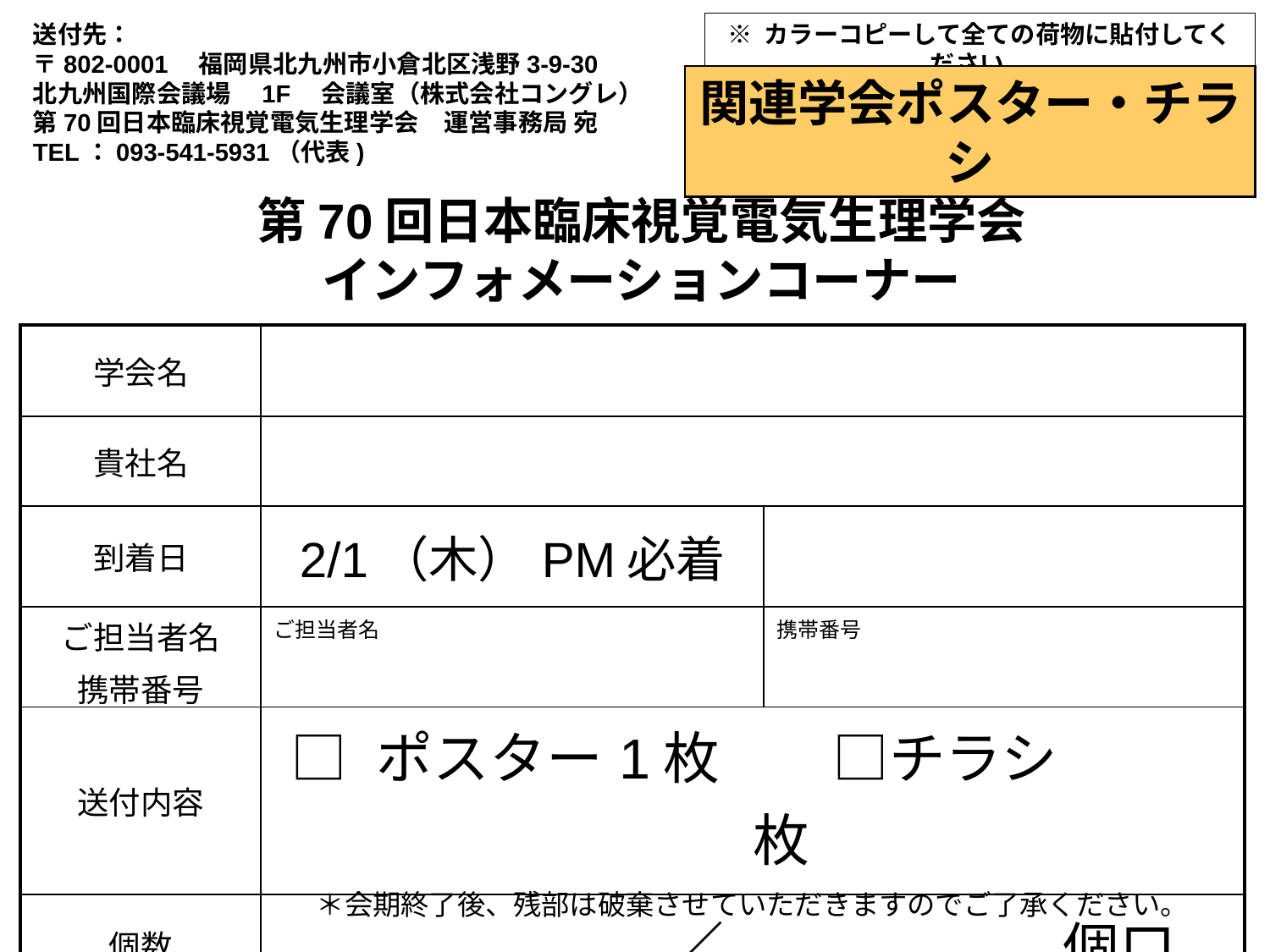

送付先：
〒802-0001　福岡県北九州市小倉北区浅野3-9-30
北九州国際会議場　1F　会議室（株式会社コングレ）
第70回日本臨床視覚電気生理学会　運営事務局 宛
TEL：093-541-5931（代表)
※ カラーコピーして全ての荷物に貼付してください。
関連学会ポスター・チラシ
第70回日本臨床視覚電気生理学会
インフォメーションコーナー
| 学会名 |  |  |
| --- | --- | --- |
| 貴社名 |  |  |
| 到着日 | 2/1（木）PM必着 |  |
| ご担当者名 携帯番号 | ご担当者名 | 携帯番号 |
| 送付内容 | □ ポスター1枚　　□チラシ　　　　枚 ＊会期終了後、残部は破棄させていただきますのでご了承ください。 |  |
| 個数 | ／　　　　　　個口 |  |